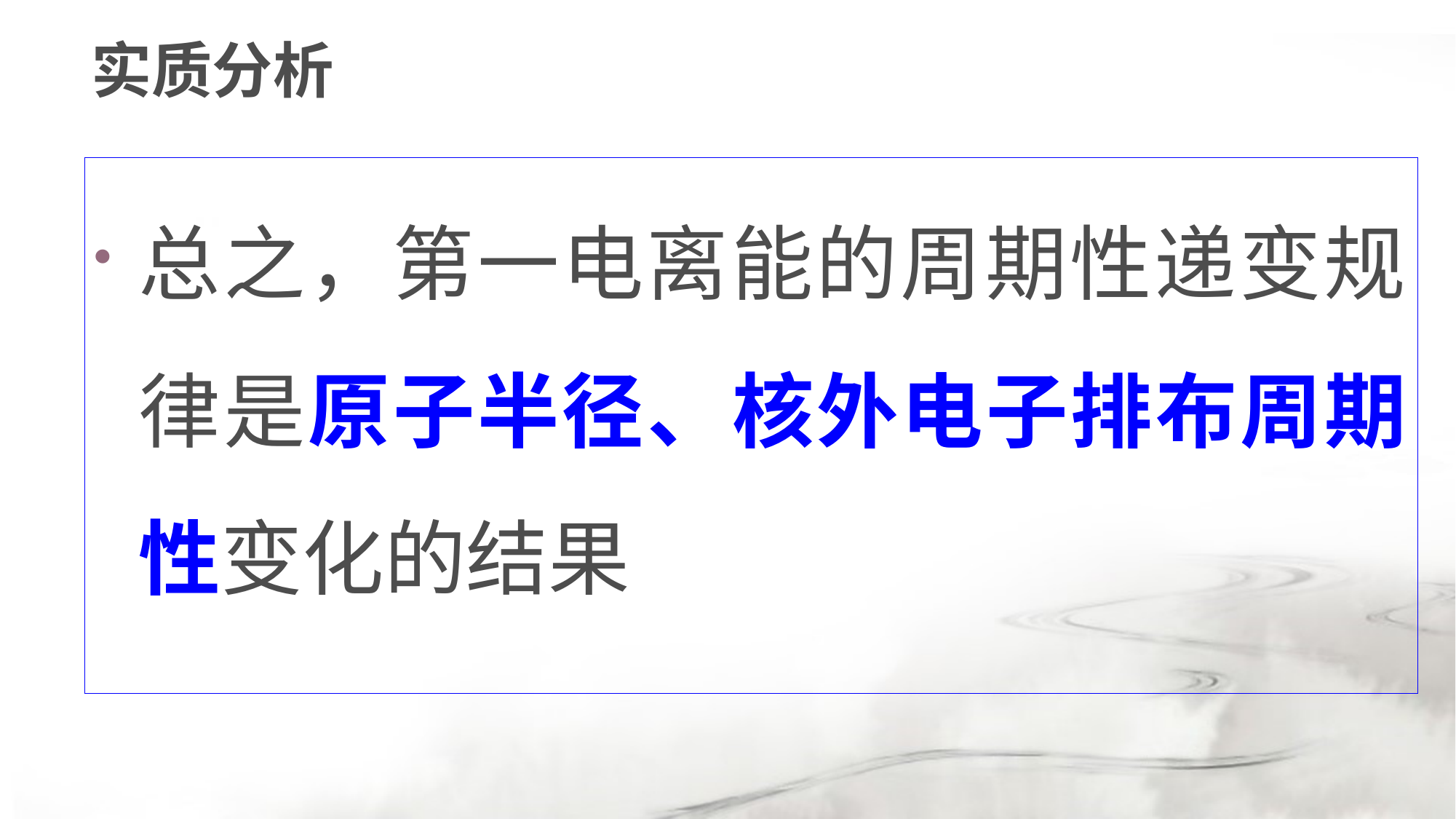

# 实质分析
总之，第一电离能的周期性递变规律是原子半径、核外电子排布周期性变化的结果